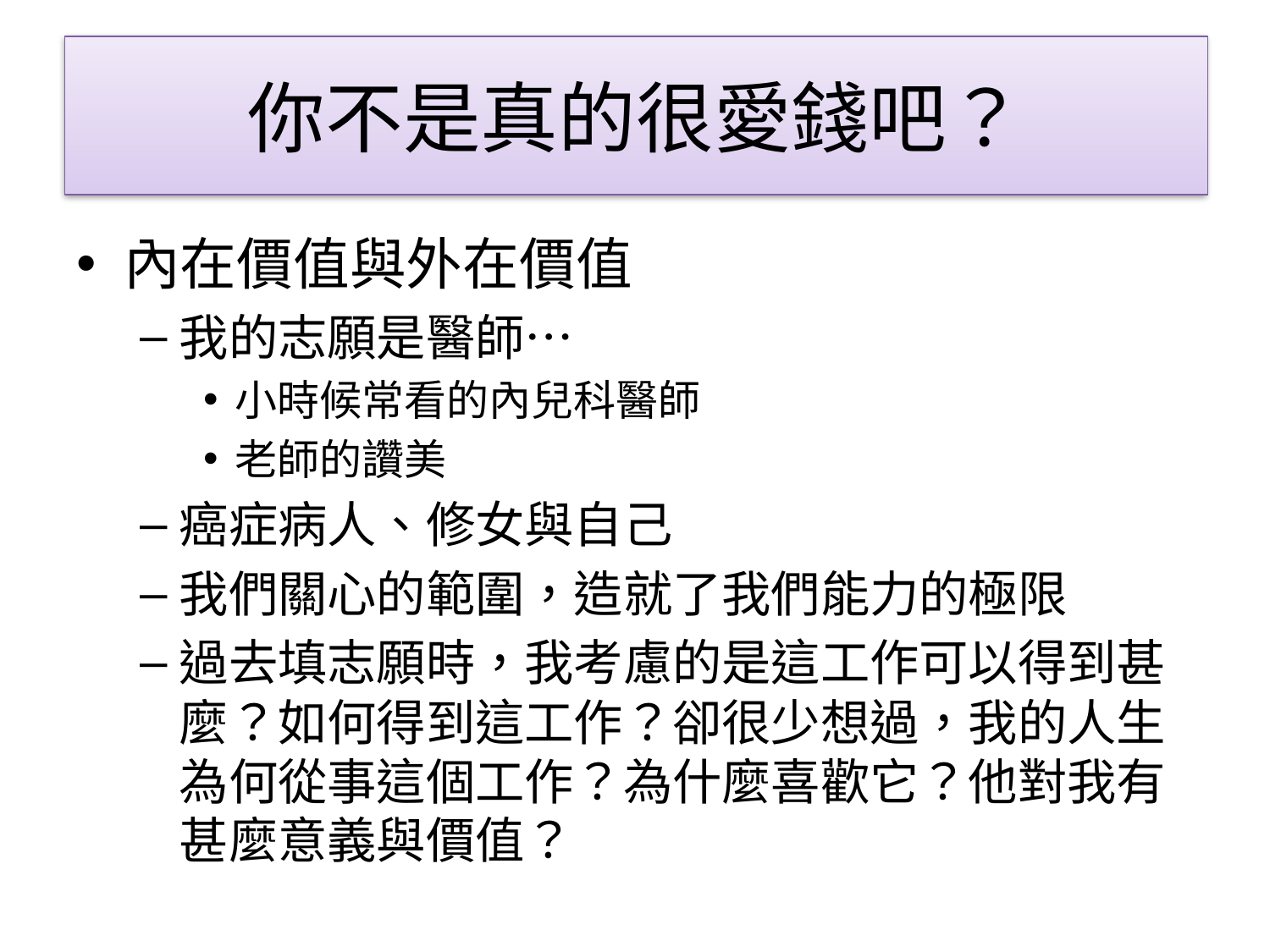

你不是真的很愛錢吧？
#
內在價值與外在價值
我的志願是醫師…
小時候常看的內兒科醫師
老師的讚美
癌症病人、修女與自己
我們關心的範圍，造就了我們能力的極限
過去填志願時，我考慮的是這工作可以得到甚麼？如何得到這工作？卻很少想過，我的人生為何從事這個工作？為什麼喜歡它？他對我有甚麼意義與價值？